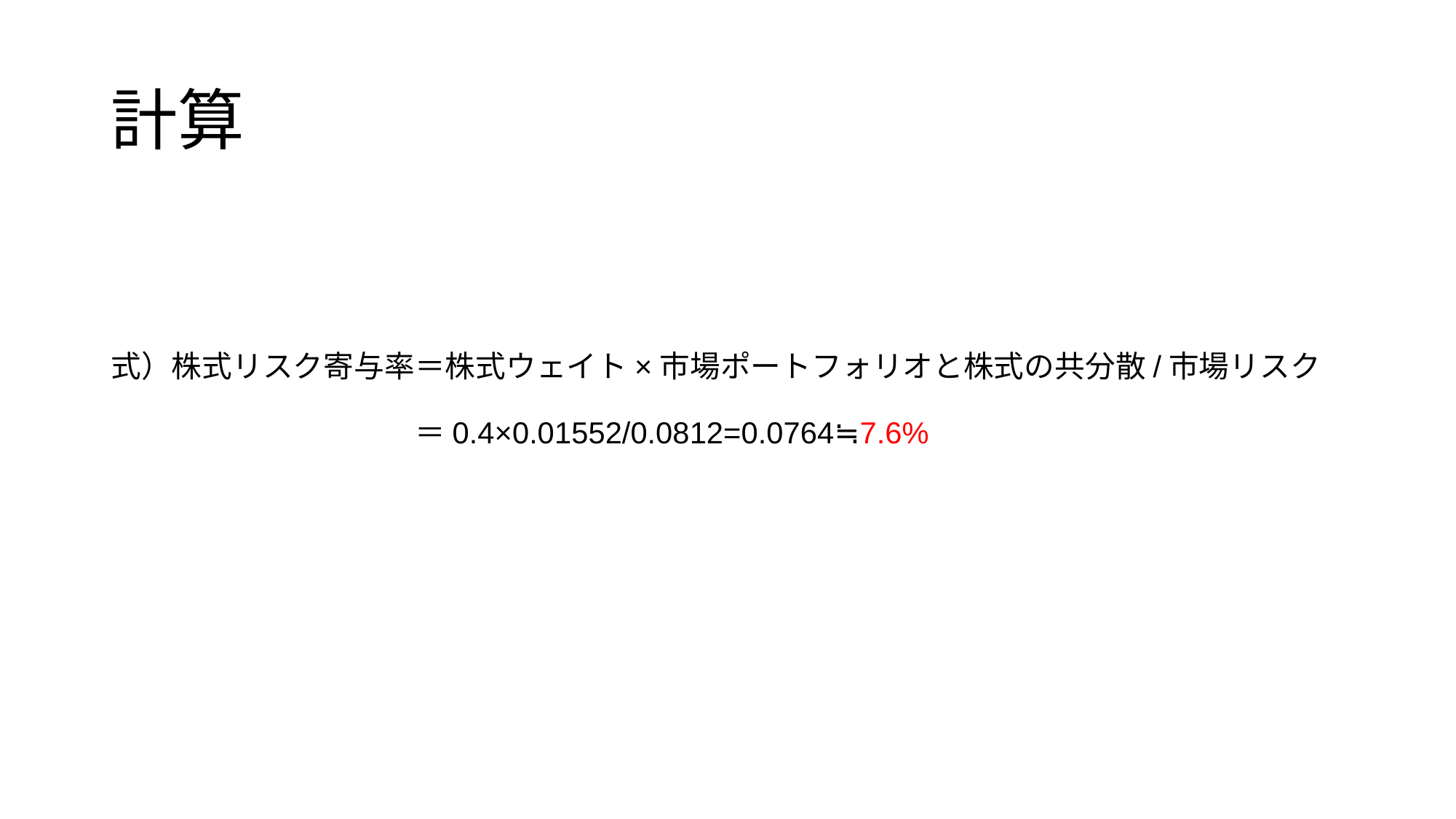

# 計算
式）株式リスク寄与率＝株式ウェイト×市場ポートフォリオと株式の共分散/市場リスク
　　　　　　　　　　＝0.4×0.01552/0.0812=0.0764≒7.6%